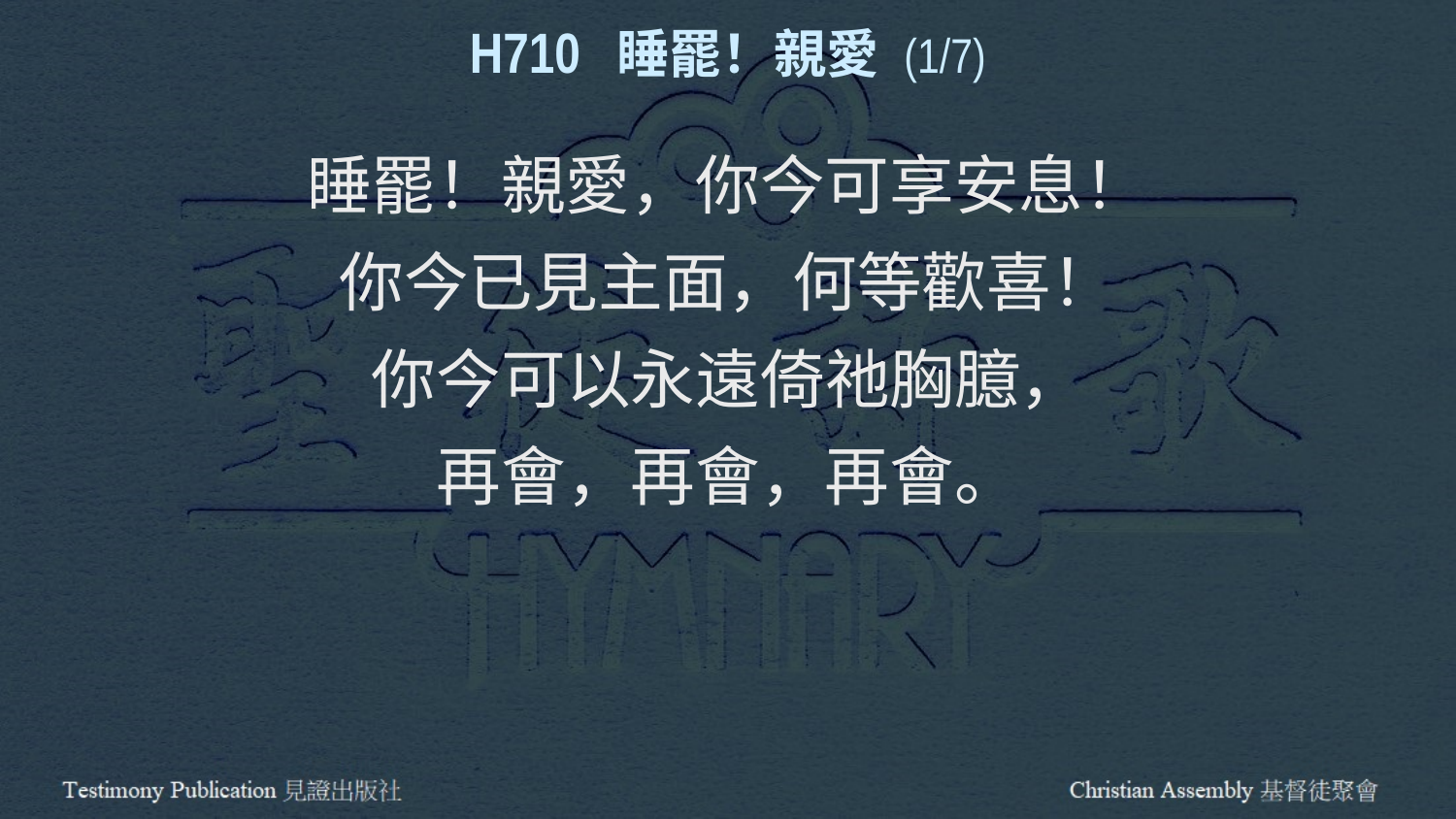

H710  睡罷！親愛 (1/7)
睡罷！親愛，你今可享安息！
你今已見主面，何等歡喜！
你今可以永遠倚祂胸臆，
再會，再會，再會。